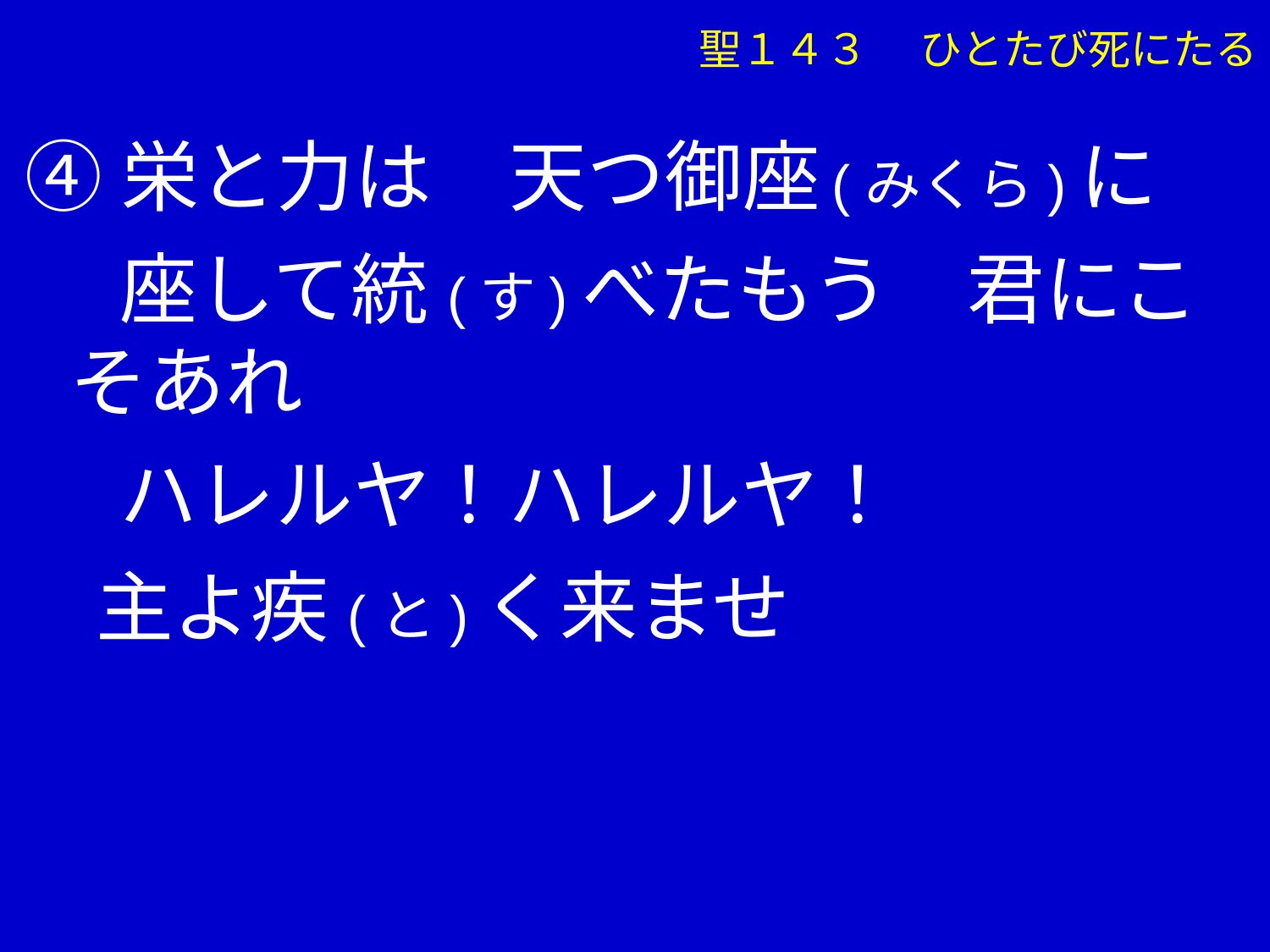

聖１４３ 　ひとたび死にたる
④栄と力は　天つ御座	(みくら)に
　 座して統(す)べたもう　君にこそあれ
　 ハレルヤ！ハレルヤ！
   主よ疾(と)く来ませ